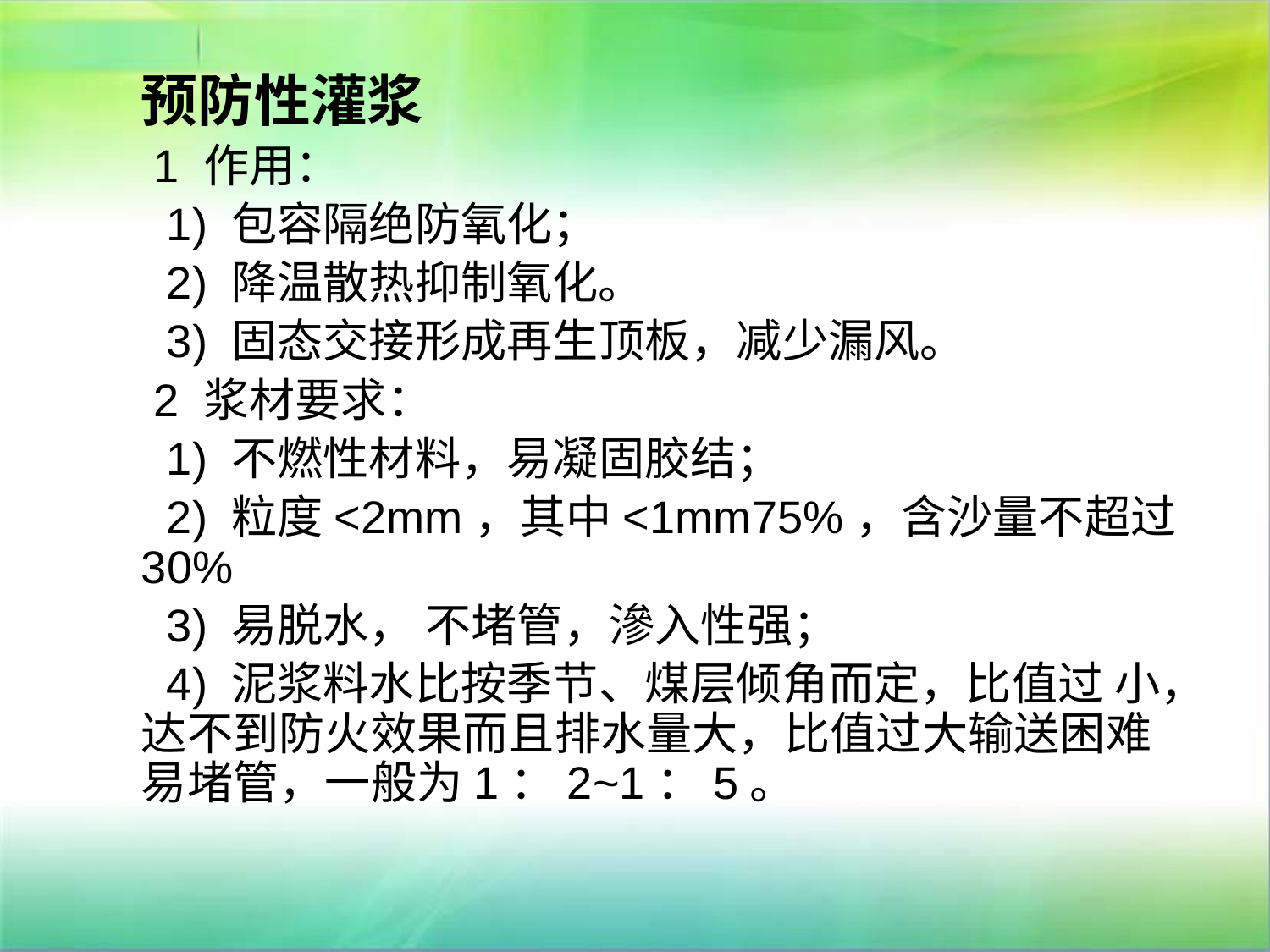

预防性灌浆
 1 作用：
  1) 包容隔绝防氧化；
  2) 降温散热抑制氧化。
  3) 固态交接形成再生顶板，减少漏风。
 2 浆材要求：
  1) 不燃性材料，易凝固胶结；
  2) 粒度<2mm，其中<1mm75%，含沙量不超过30%
  3) 易脱水， 不堵管，滲入性强；
  4) 泥浆料水比按季节、煤层倾角而定，比值过 小，达不到防火效果而且排水量大，比值过大输送困难易堵管，一般为1：2~1：5。